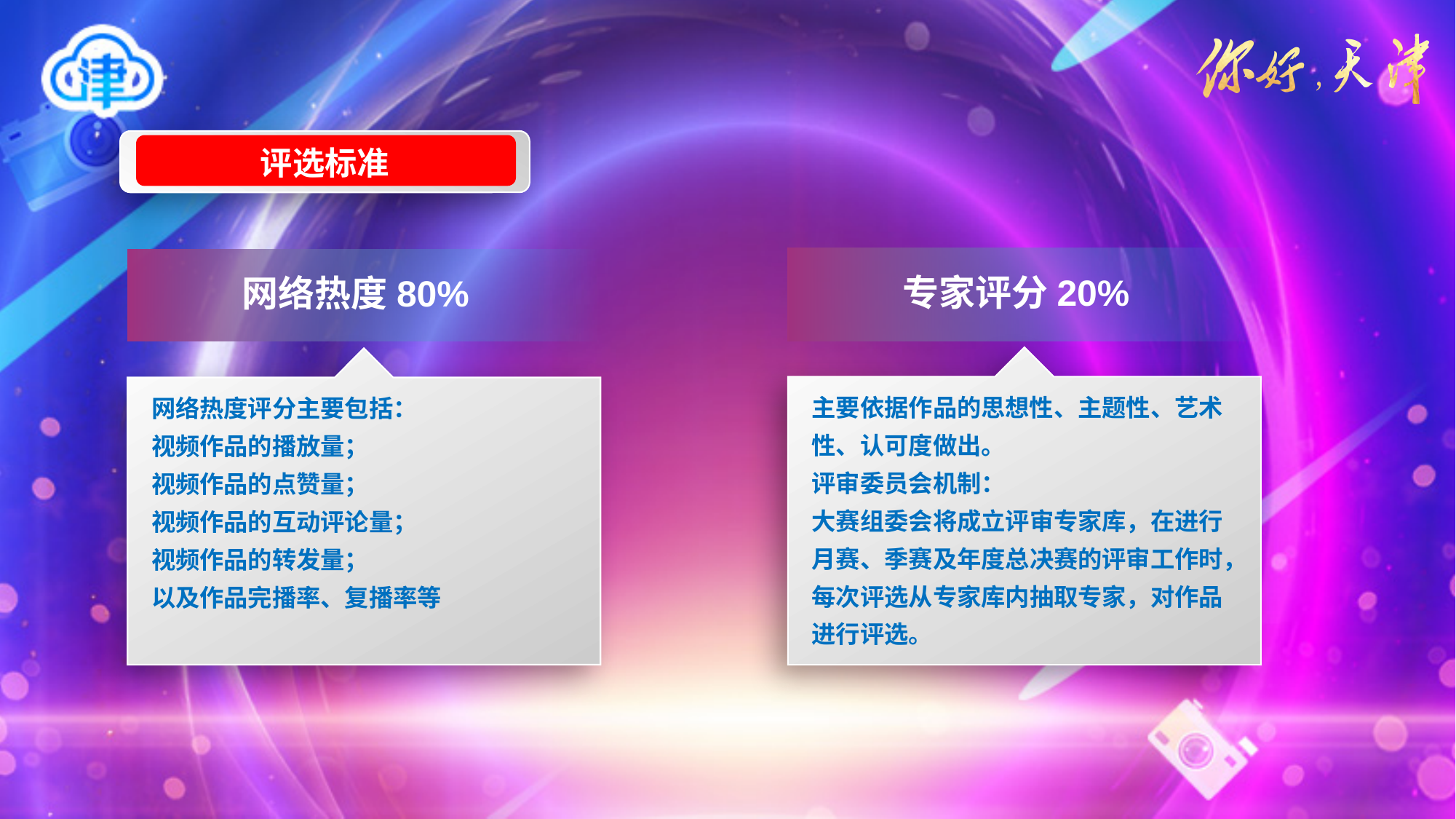

评选标准

专家评分20%
网络热度80%

主要依据作品的思想性、主题性、艺术性、认可度做出。
评审委员会机制：
大赛组委会将成立评审专家库，在进行月赛、季赛及年度总决赛的评审工作时，每次评选从专家库内抽取专家，对作品进行评选。

网络热度评分主要包括：
视频作品的播放量；
视频作品的点赞量；
视频作品的互动评论量；
视频作品的转发量；
以及作品完播率、复播率等